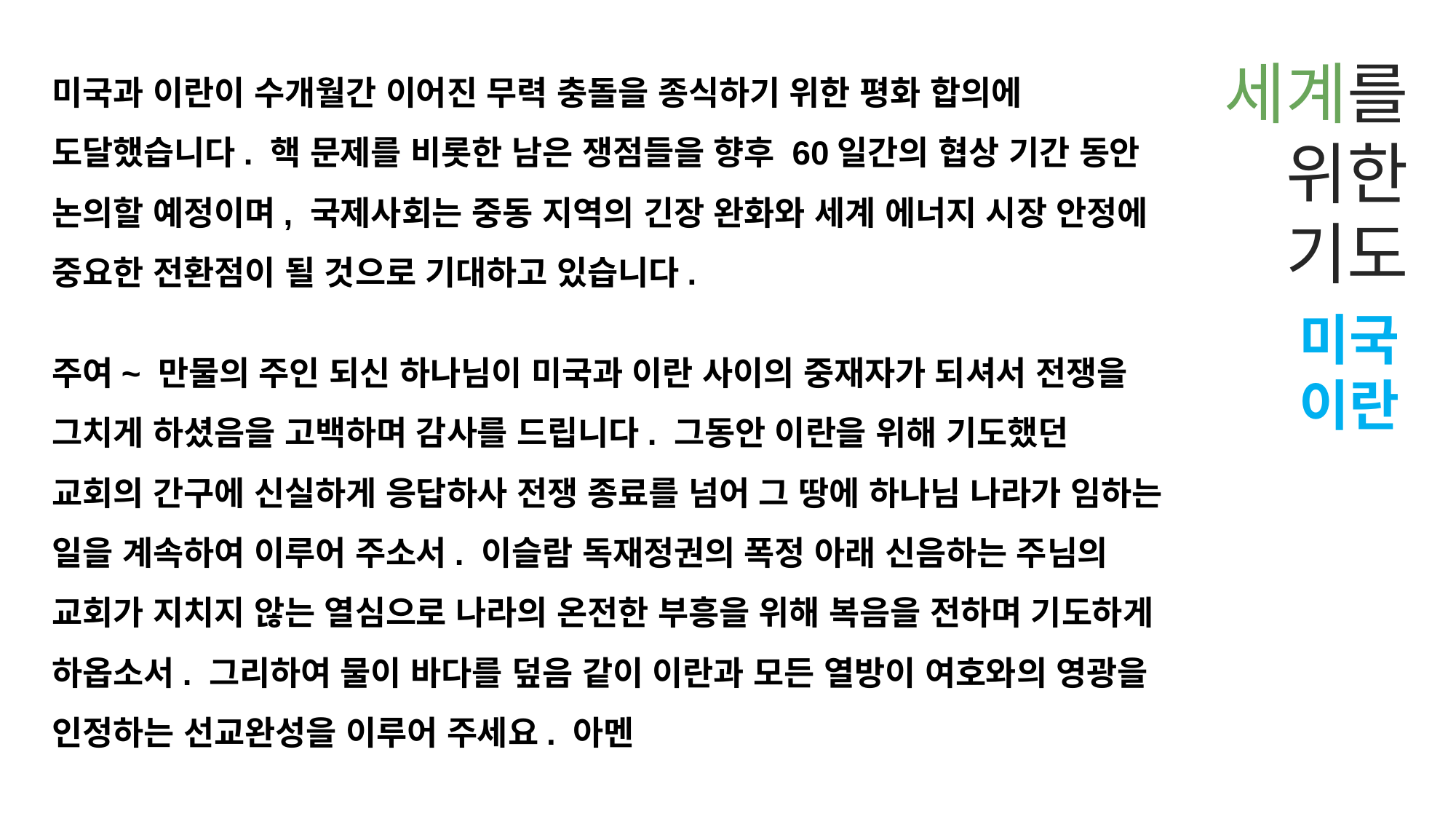

미국과 이란이 수개월간 이어진 무력 충돌을 종식하기 위한 평화 합의에 도달했습니다. 핵 문제를 비롯한 남은 쟁점들을 향후 60일간의 협상 기간 동안 논의할 예정이며, 국제사회는 중동 지역의 긴장 완화와 세계 에너지 시장 안정에 중요한 전환점이 될 것으로 기대하고 있습니다.
주여~ 만물의 주인 되신 하나님이 미국과 이란 사이의 중재자가 되셔서 전쟁을 그치게 하셨음을 고백하며 감사를 드립니다. 그동안 이란을 위해 기도했던 교회의 간구에 신실하게 응답하사 전쟁 종료를 넘어 그 땅에 하나님 나라가 임하는 일을 계속하여 이루어 주소서. 이슬람 독재정권의 폭정 아래 신음하는 주님의 교회가 지치지 않는 열심으로 나라의 온전한 부흥을 위해 복음을 전하며 기도하게 하옵소서. 그리하여 물이 바다를 덮음 같이 이란과 모든 열방이 여호와의 영광을 인정하는 선교완성을 이루어 주세요. 아멘

세계를
위한
기도

 미국
 이란